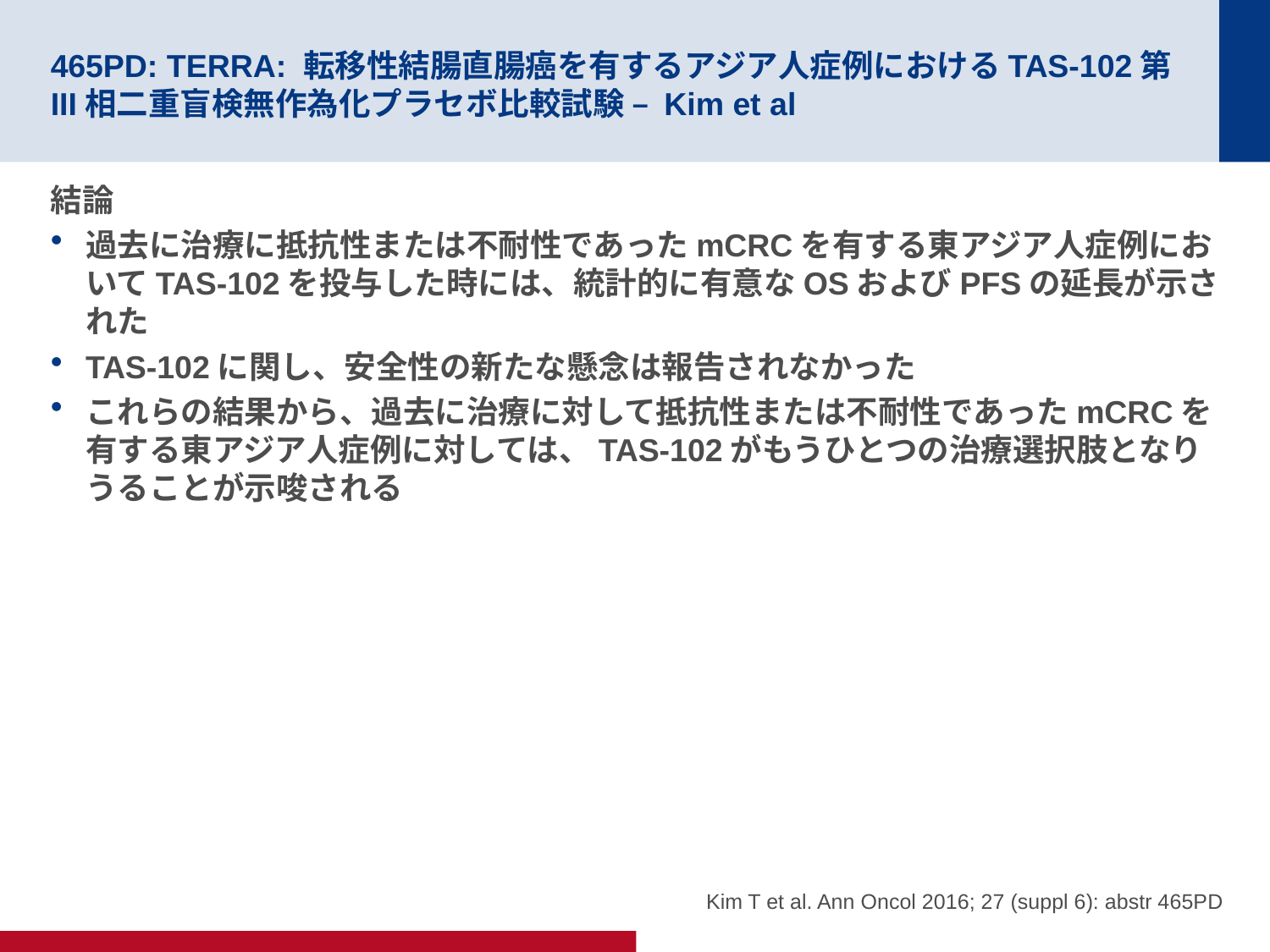

# 465PD: TERRA: 転移性結腸直腸癌を有するアジア人症例におけるTAS-102第III相二重盲検無作為化プラセボ比較試験 – Kim et al
結論
過去に治療に抵抗性または不耐性であったmCRCを有する東アジア人症例においてTAS-102を投与した時には、統計的に有意なOSおよびPFSの延長が示された
TAS-102に関し、安全性の新たな懸念は報告されなかった
これらの結果から、過去に治療に対して抵抗性または不耐性であったmCRCを有する東アジア人症例に対しては、TAS-102がもうひとつの治療選択肢となりうることが示唆される
Kim T et al. Ann Oncol 2016; 27 (suppl 6): abstr 465PD